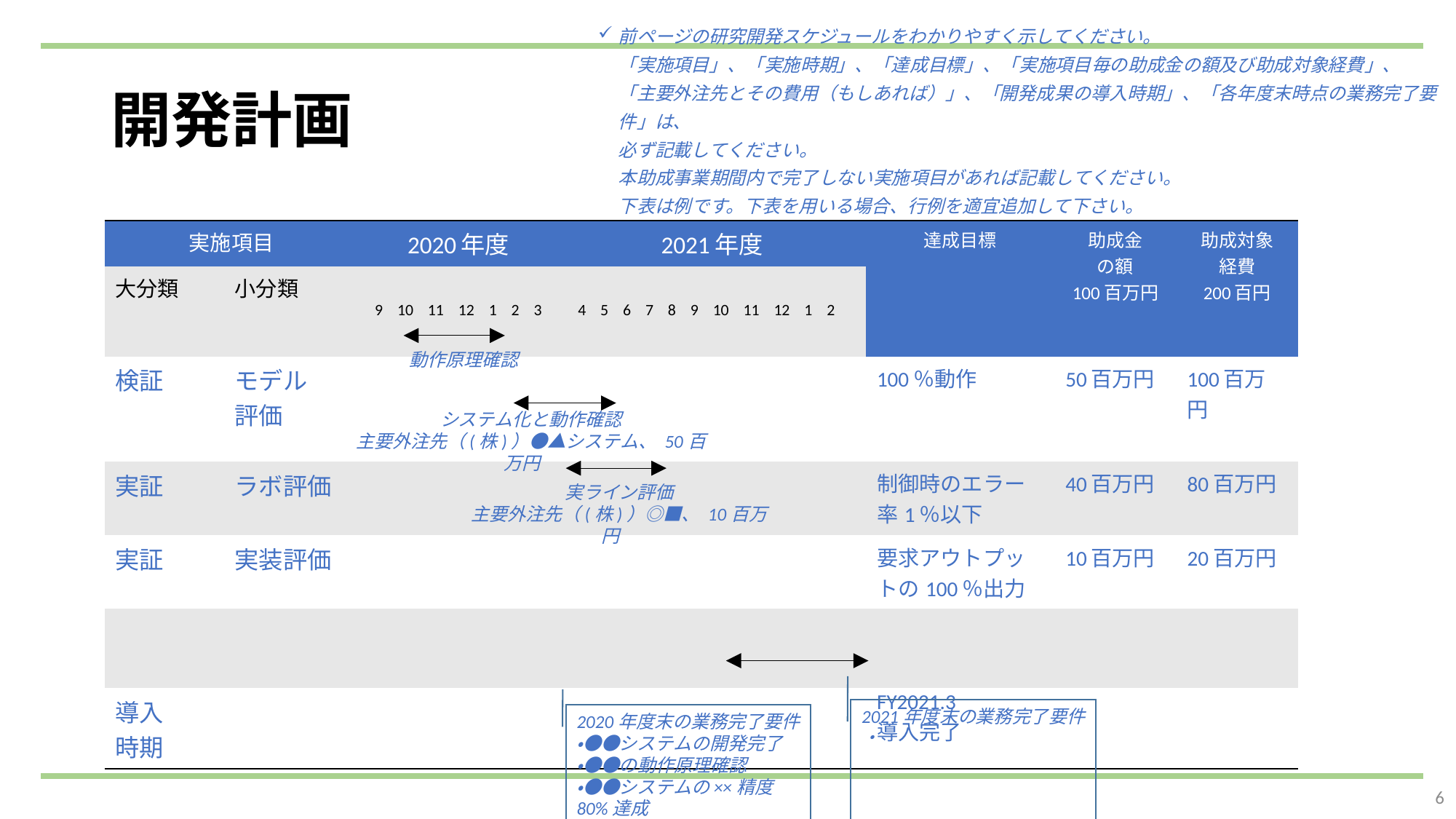

前ページの研究開発スケジュールをわかりやすく示してください。
「実施項目」、「実施時期」、「達成目標」、「実施項目毎の助成金の額及び助成対象経費」、
「主要外注先とその費用（もしあれば）」、「開発成果の導入時期」、「各年度末時点の業務完了要件」は、
必ず記載してください。
本助成事業期間内で完了しない実施項目があれば記載してください。
下表は例です。下表を用いる場合、行例を適宜追加して下さい。
# 開発計画
| 実施項目 |  | 2020年度 | 2021年度 | 達成目標 | 助成金 の額 100百万円 | 助成対象 経費 200百円 |
| --- | --- | --- | --- | --- | --- | --- |
| 大分類 | 小分類 | 9 10 11 12 1 2 3 | 4 5 6 7 8 9 10 11 12 1 2 |  |  |  |
| 検証 | モデル 評価 |  |  | 100％動作 | 50百万円 | 100百万円 |
| 実証 | ラボ評価 |  |  | 制御時のエラー率1％以下 | 40百万円 | 80百万円 |
| 実証 | 実装評価 |  |  | 要求アウトプットの100％出力 | 10百万円 | 20百万円 |
|  |  |  |  |  |  |  |
| 導入 時期 |  |  |  | FY2021.3 導入完了 |  |  |
動作原理確認
システム化と動作確認
主要外注先（(株)）●▲システム、 50百万円
実ライン評価
主要外注先（(株)）◎■、 10百万円
2021年度末の業務完了要件
・
2020年度末の業務完了要件
・●●システムの開発完了
・●●の動作原理確認
・●●システムの××精度80%達成
6